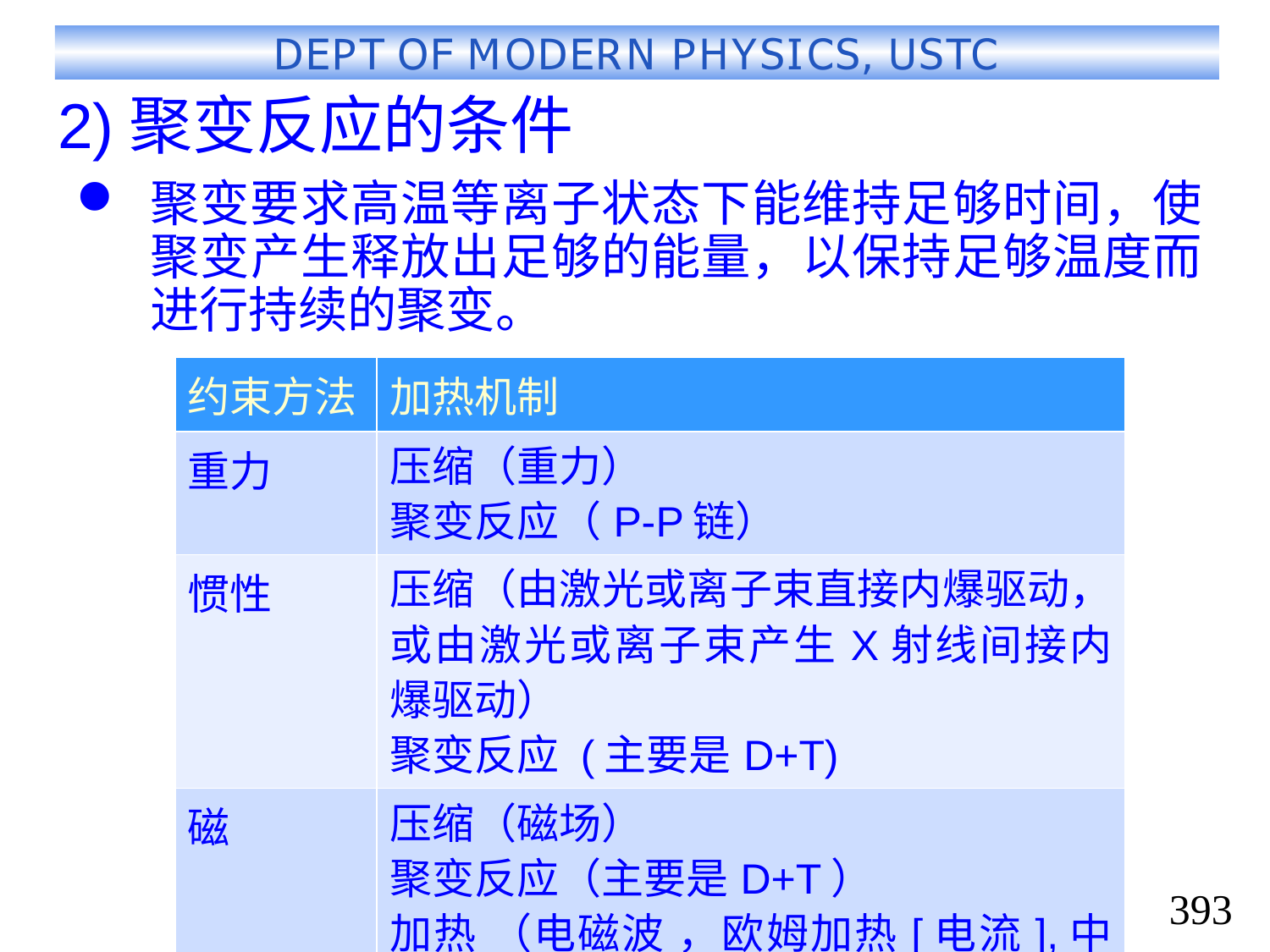

# 2)聚变反应的条件
聚变要求高温等离子状态下能维持足够时间，使聚变产生释放出足够的能量，以保持足够温度而进行持续的聚变。

| 约束方法 | 加热机制 |
| --- | --- |
| 重力 | 压缩（重力） 聚变反应（P-P链） |
| 惯性 | 压缩（由激光或离子束直接内爆驱动，或由激光或离子束产生X射线间接内爆驱动） 聚变反应 (主要是D+T) |
| 磁 | 压缩（磁场） 聚变反应（主要是D+T） 加热 （电磁波 ，欧姆加热[电流],中性粒子束[氢原子] ） |